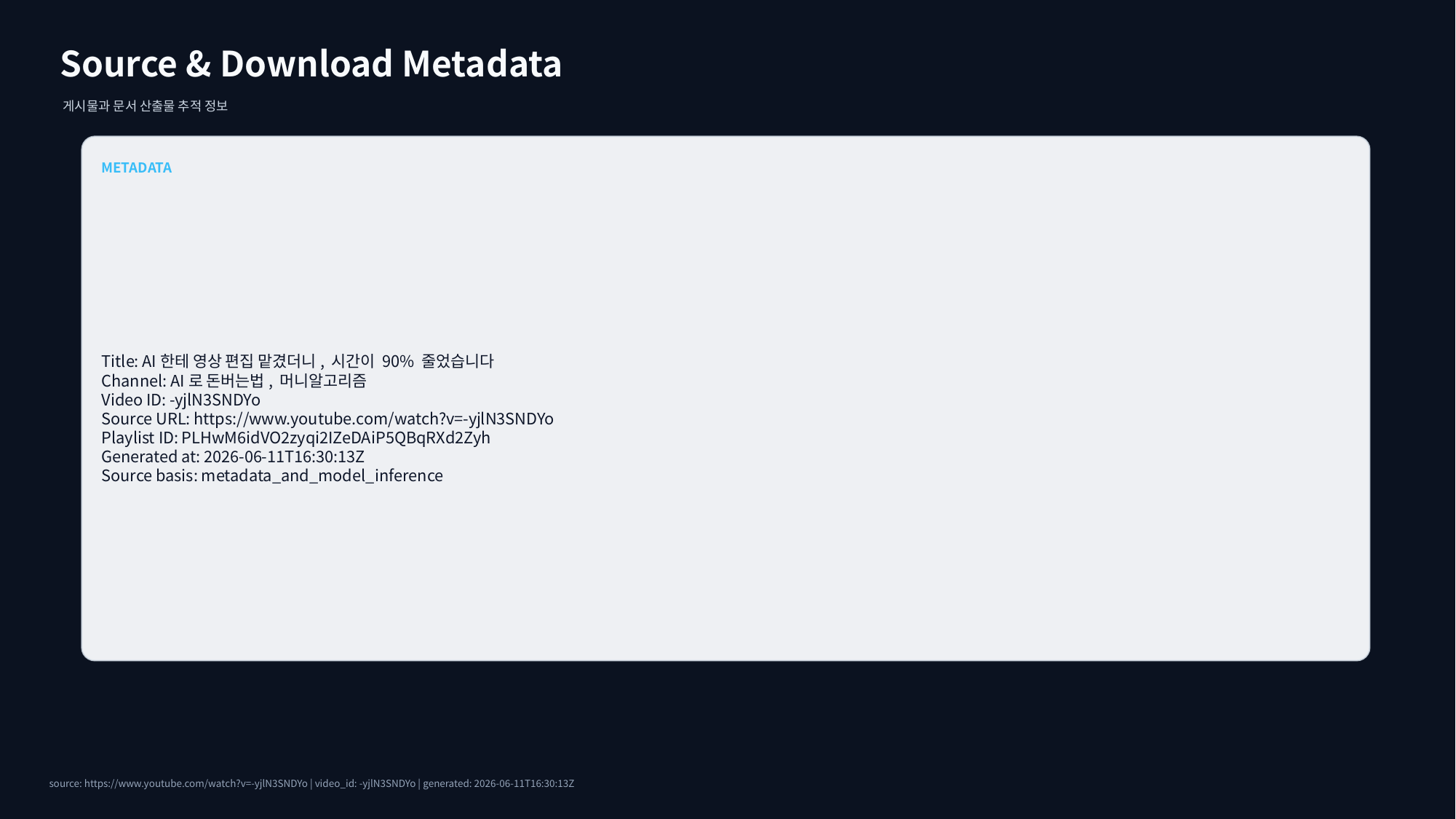

Source & Download Metadata
게시물과 문서 산출물 추적 정보

METADATA
Title: AI한테 영상 편집 맡겼더니, 시간이 90% 줄었습니다
Channel: AI로 돈버는법, 머니알고리즘
Video ID: -yjlN3SNDYo
Source URL: https://www.youtube.com/watch?v=-yjlN3SNDYo
Playlist ID: PLHwM6idVO2zyqi2IZeDAiP5QBqRXd2Zyh
Generated at: 2026-06-11T16:30:13Z
Source basis: metadata_and_model_inference
source: https://www.youtube.com/watch?v=-yjlN3SNDYo | video_id: -yjlN3SNDYo | generated: 2026-06-11T16:30:13Z